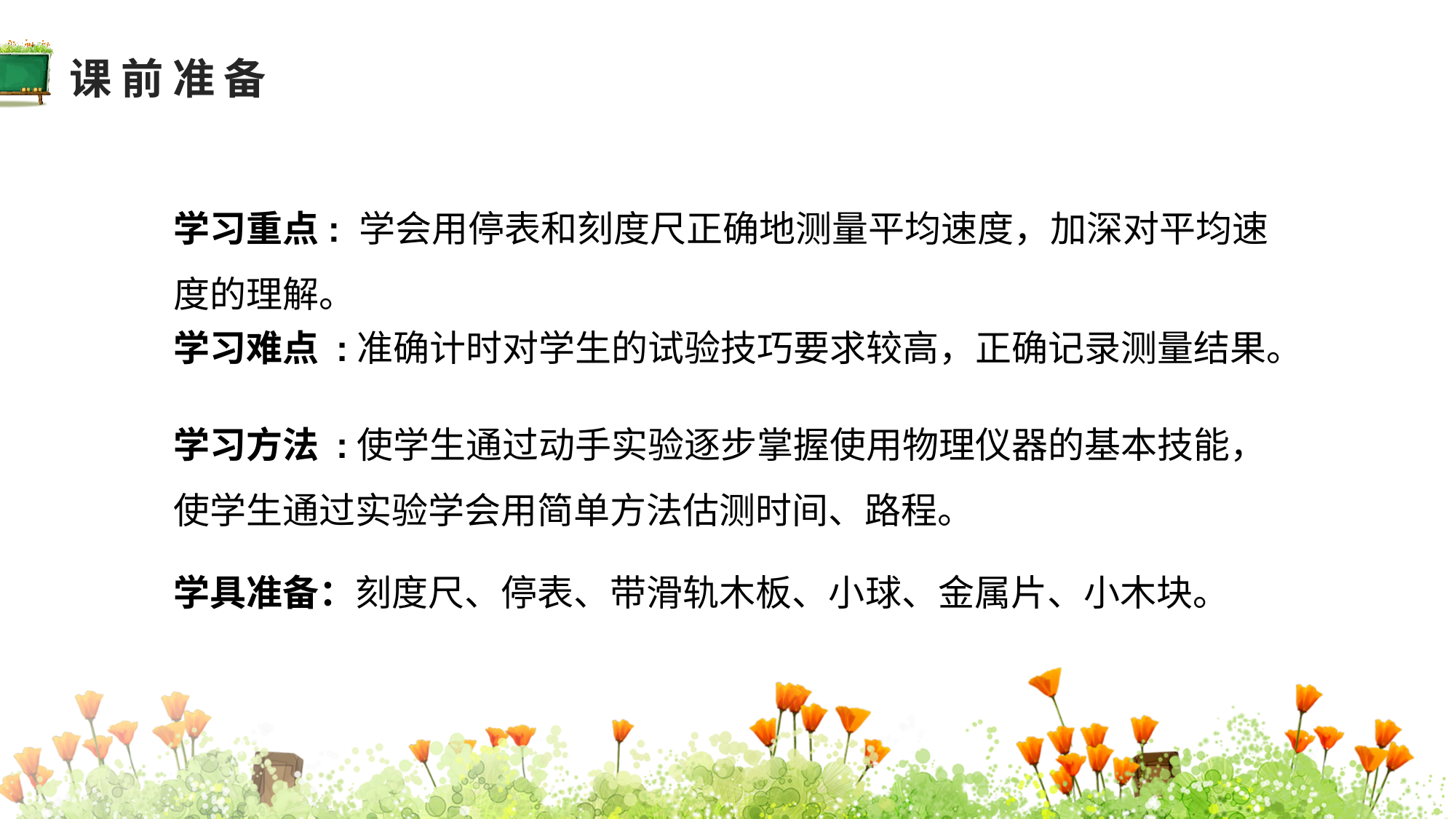

课前准备
学习重点: 学会用停表和刻度尺正确地测量平均速度，加深对平均速度的理解。
教学分析
学习难点 :准确计时对学生的试验技巧要求较高，正确记录测量结果。
学习方法 :使学生通过动手实验逐步掌握使用物理仪器的基本技能，使学生通过实验学会用简单方法估测时间、路程。
学具准备：刻度尺、停表、带滑轨木板、小球、金属片、小木块。